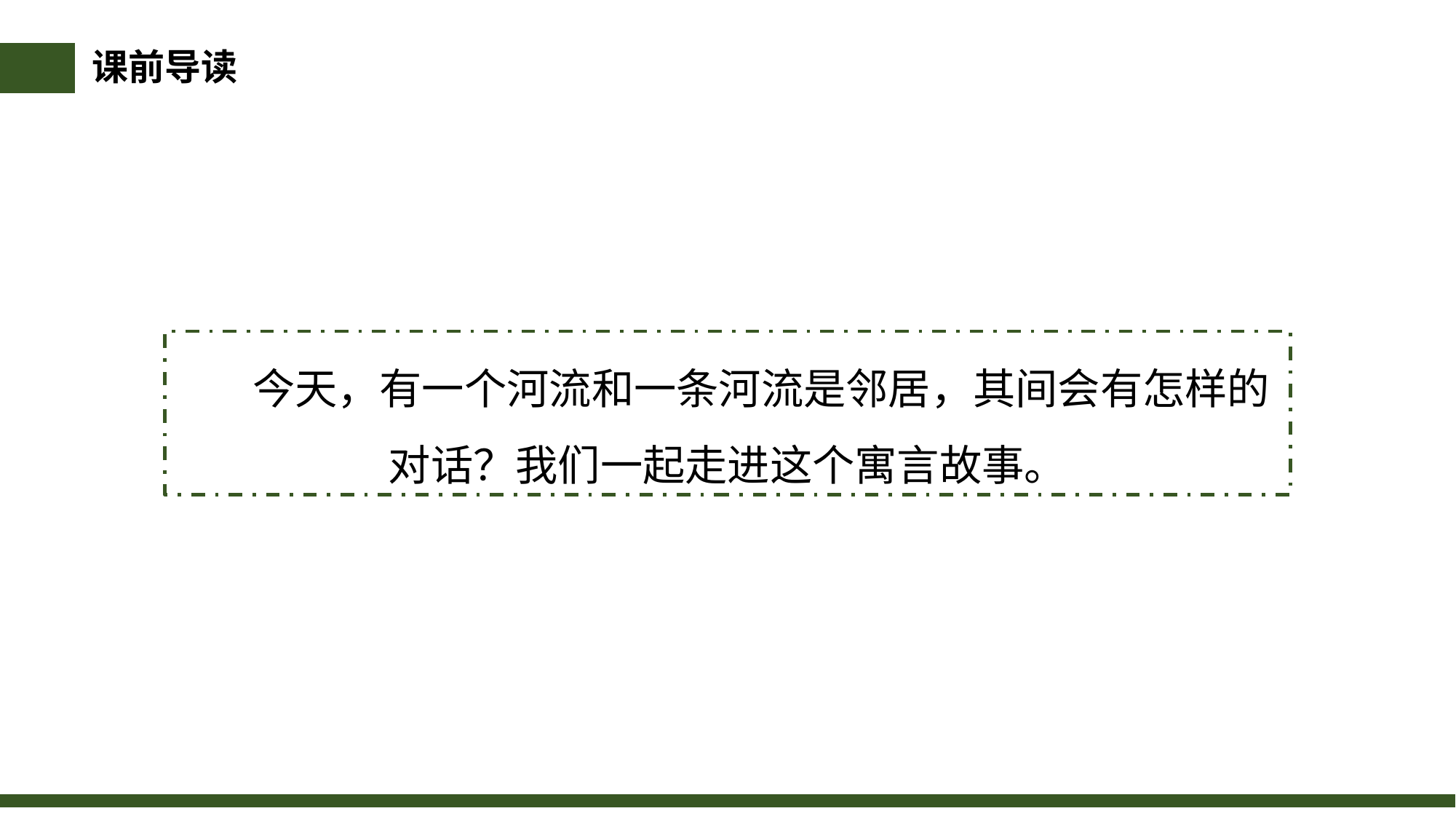

课前导读
      今天，有一个河流和一条河流是邻居，其间会有怎样的对话？我们一起走进这个寓言故事。